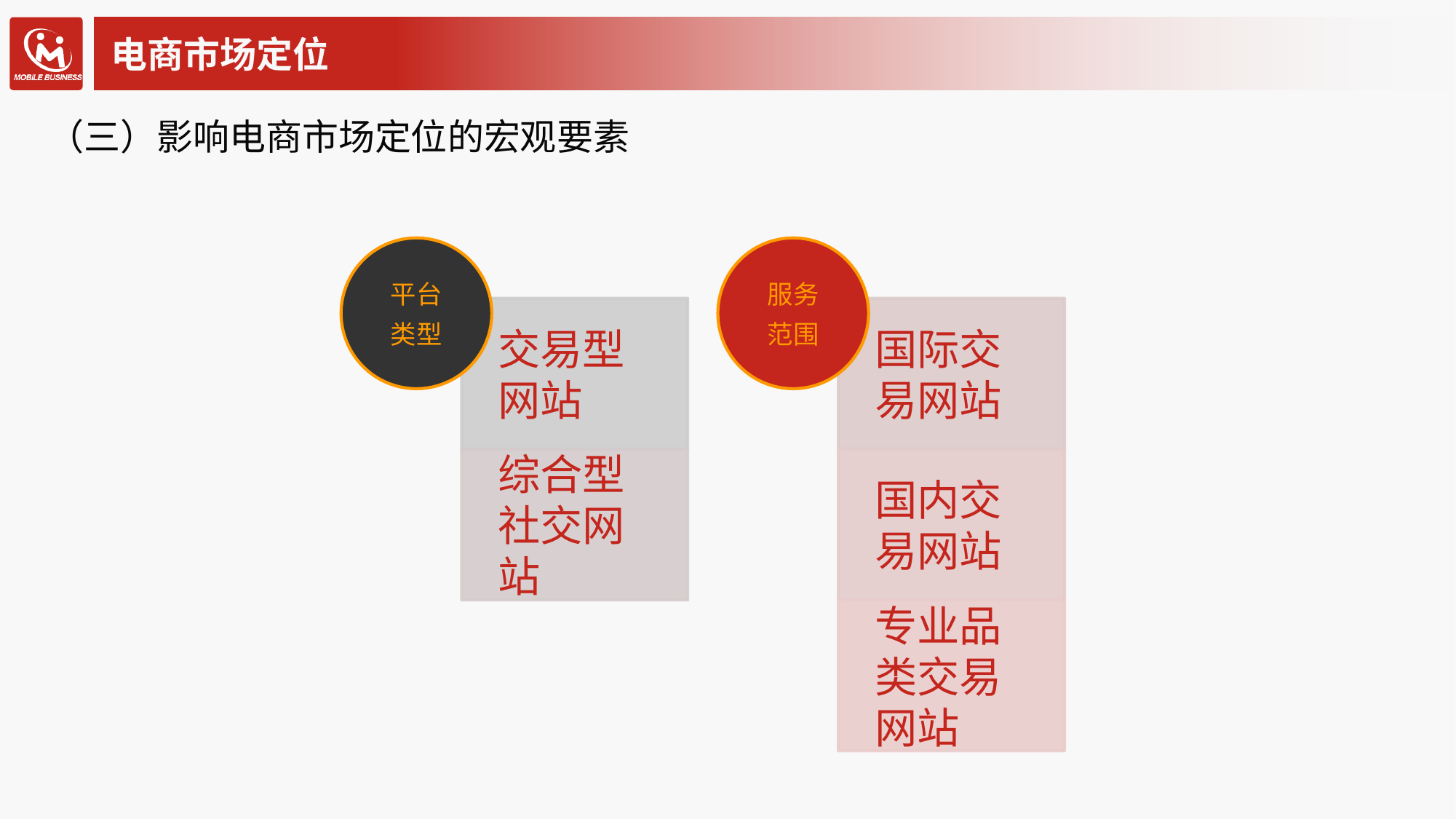

# 电商市场定位
（三）影响电商市场定位的宏观要素
交易型网站
综合型社交网站
平台
类型
国际交易网站
国内交易网站
专业品类交易网站
服务
范围